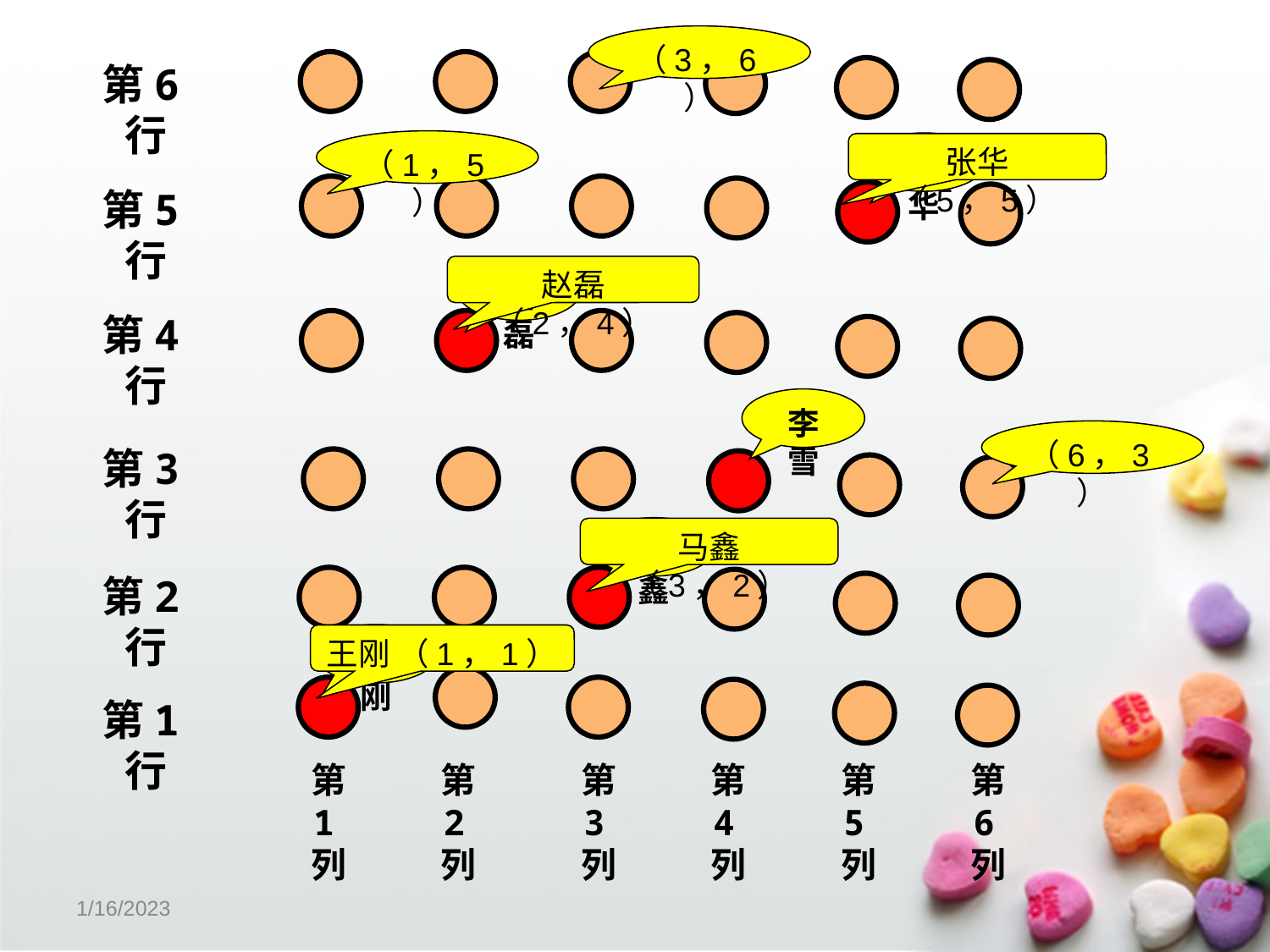

（3，6）
第6行

（1，5）
张华
张华 （5，5）

第5行

赵磊 （2，4）
赵磊
第4行

李雪
（6，3）
第3行

马鑫
马鑫 （3，2）
第2行

王刚
王刚 （1，1）

第1行
第1列
第2列
第3列
第4列
第5列
第6列
1/16/2023